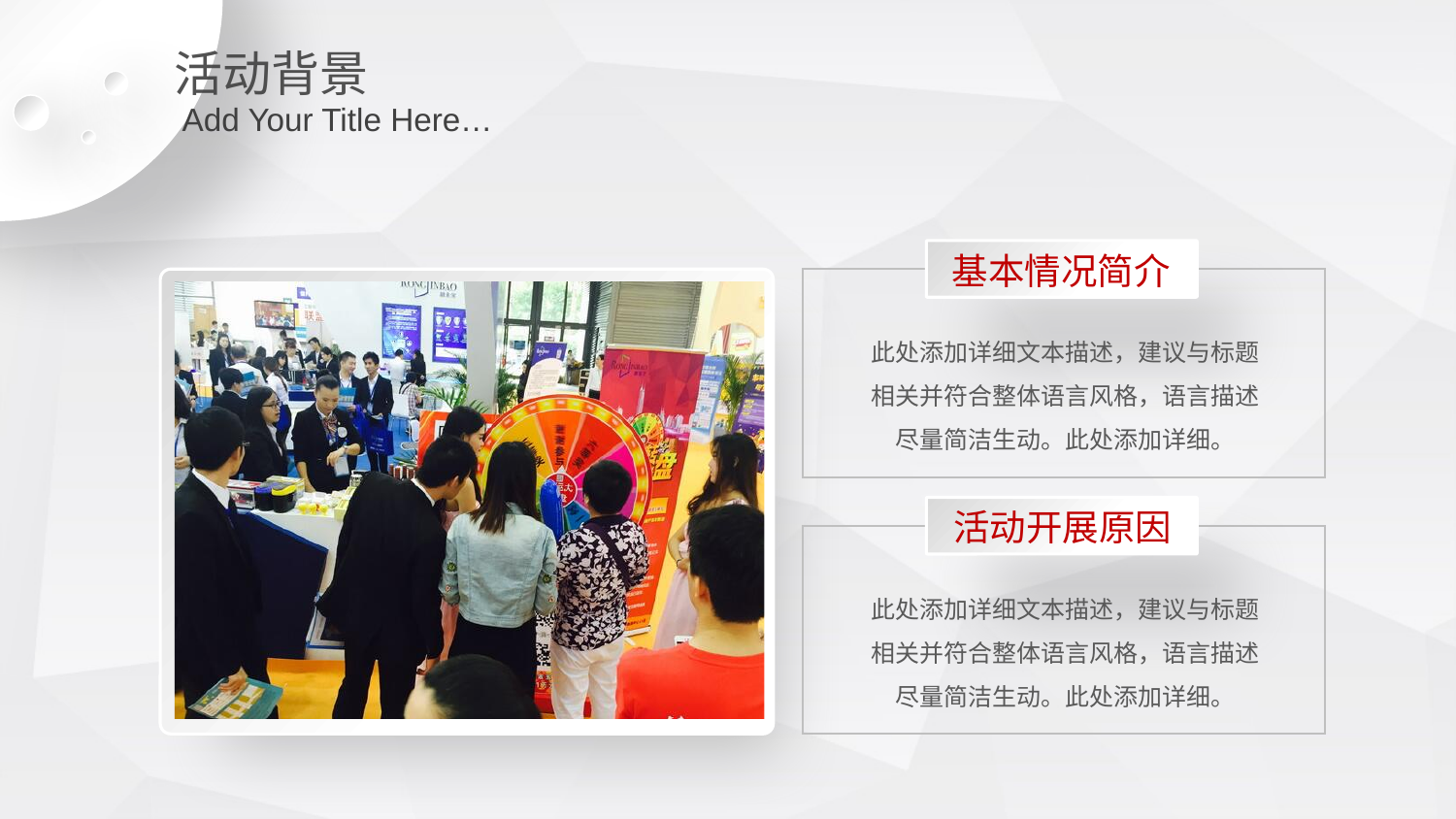

活动背景

Add Your Title Here…

基本情况简介

此处添加详细文本描述，建议与标题相关并符合整体语言风格，语言描述尽量简洁生动。此处添加详细。

活动开展原因

此处添加详细文本描述，建议与标题相关并符合整体语言风格，语言描述尽量简洁生动。此处添加详细。